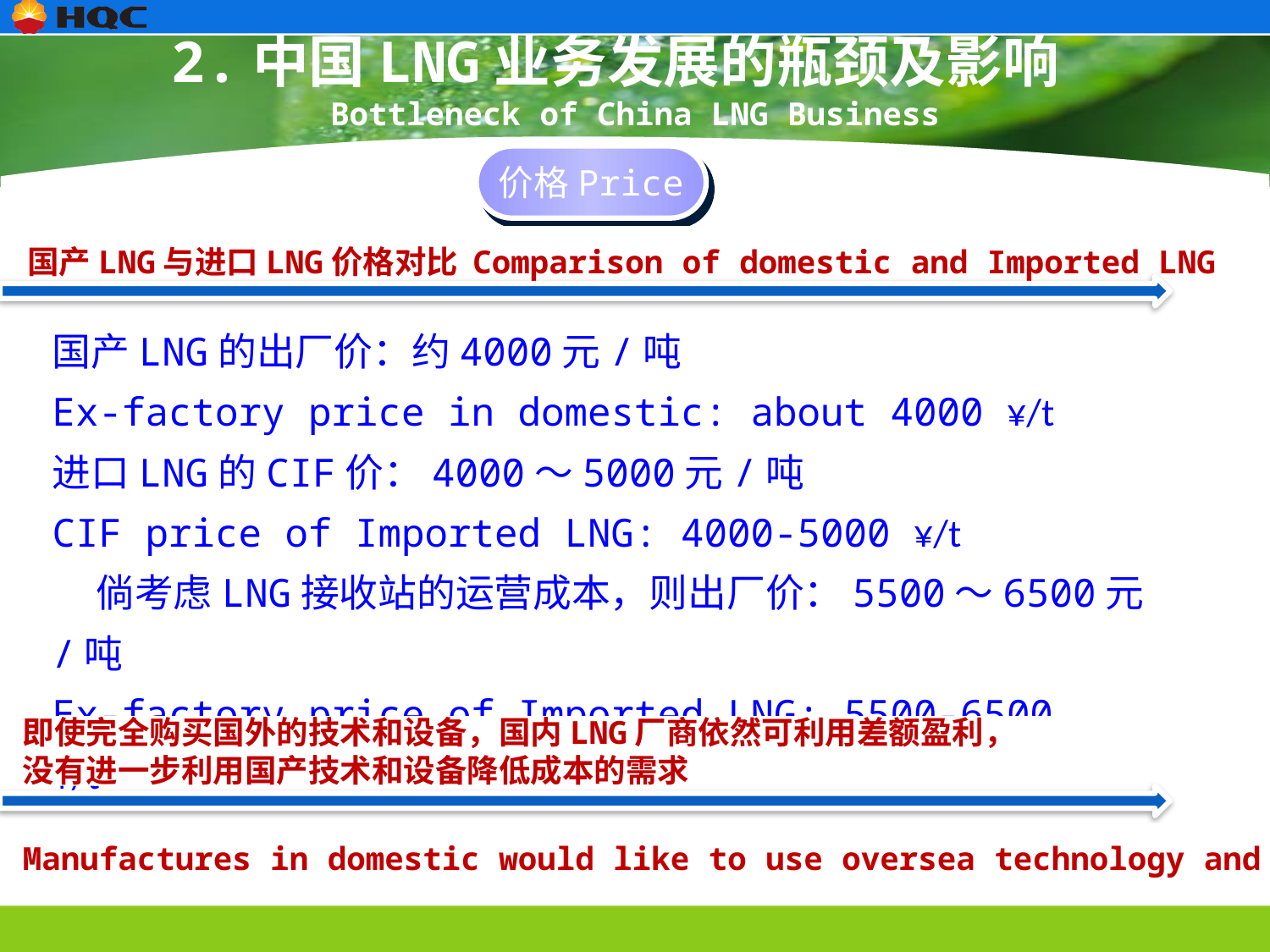

2.中国LNG业务发展的瓶颈及影响
Bottleneck of China LNG Business
价格Price
国产LNG与进口LNG价格对比 Comparison of domestic and Imported LNG

国产LNG的出厂价：约4000元/吨
Ex-factory price in domestic: about 4000 ¥/t
进口LNG的CIF价：4000～5000元/吨
CIF price of Imported LNG: 4000-5000 ¥/t
    倘考虑LNG接收站的运营成本，则出厂价：5500～6500元/吨
Ex-factory price of Imported LNG: 5500-6500 ¥/t
即使完全购买国外的技术和设备，国内LNG厂商依然可利用差额盈利，
没有进一步利用国产技术和设备降低成本的需求

Manufactures in domestic would like to use oversea technology and equipments.